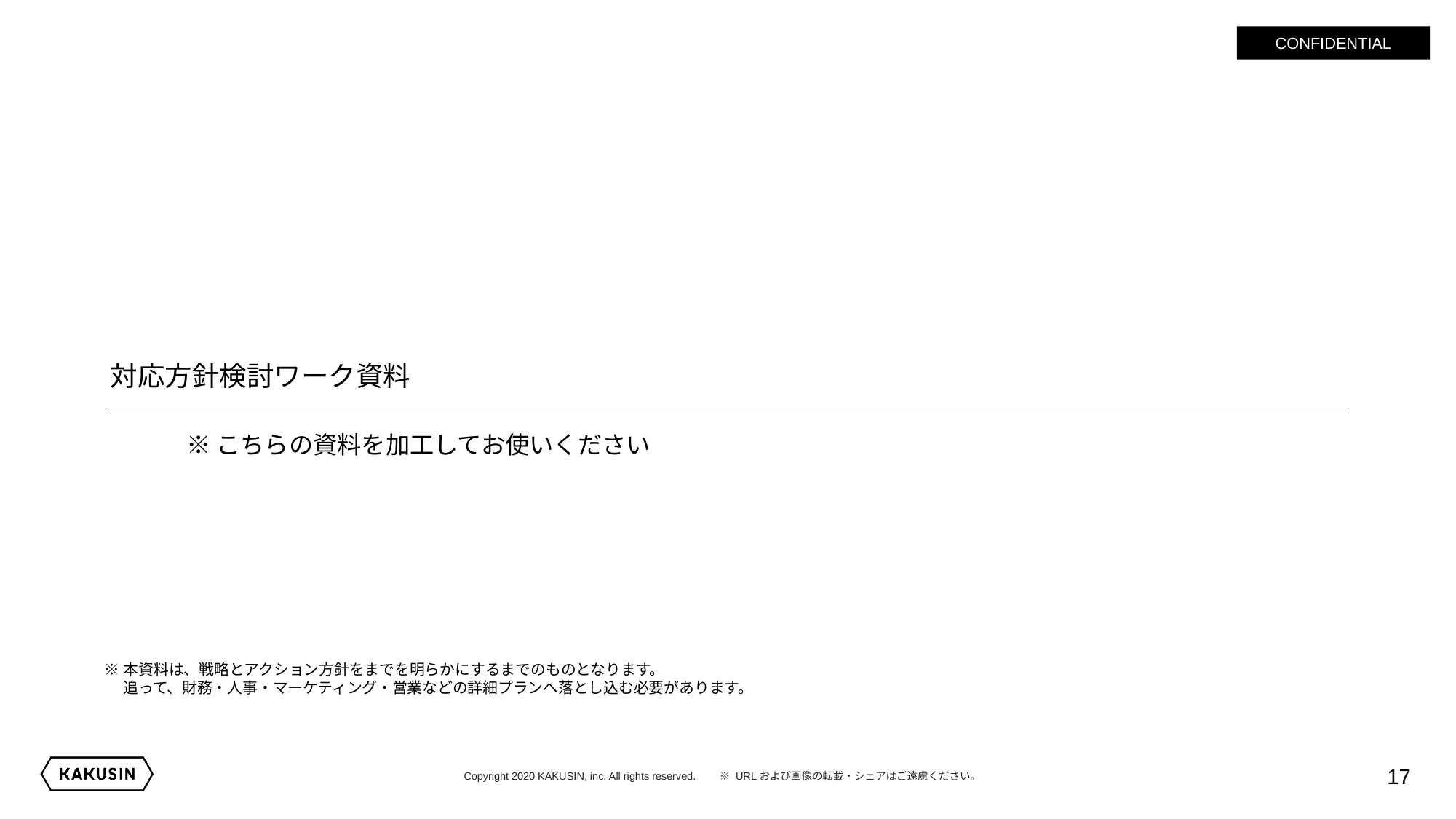

対応方針検討ワーク資料
※こちらの資料を加工してお使いください
※本資料は、戦略とアクション方針をまでを明らかにするまでのものとなります。
　 追って、財務・人事・マーケティング・営業などの詳細プランへ落とし込む必要があります。
17